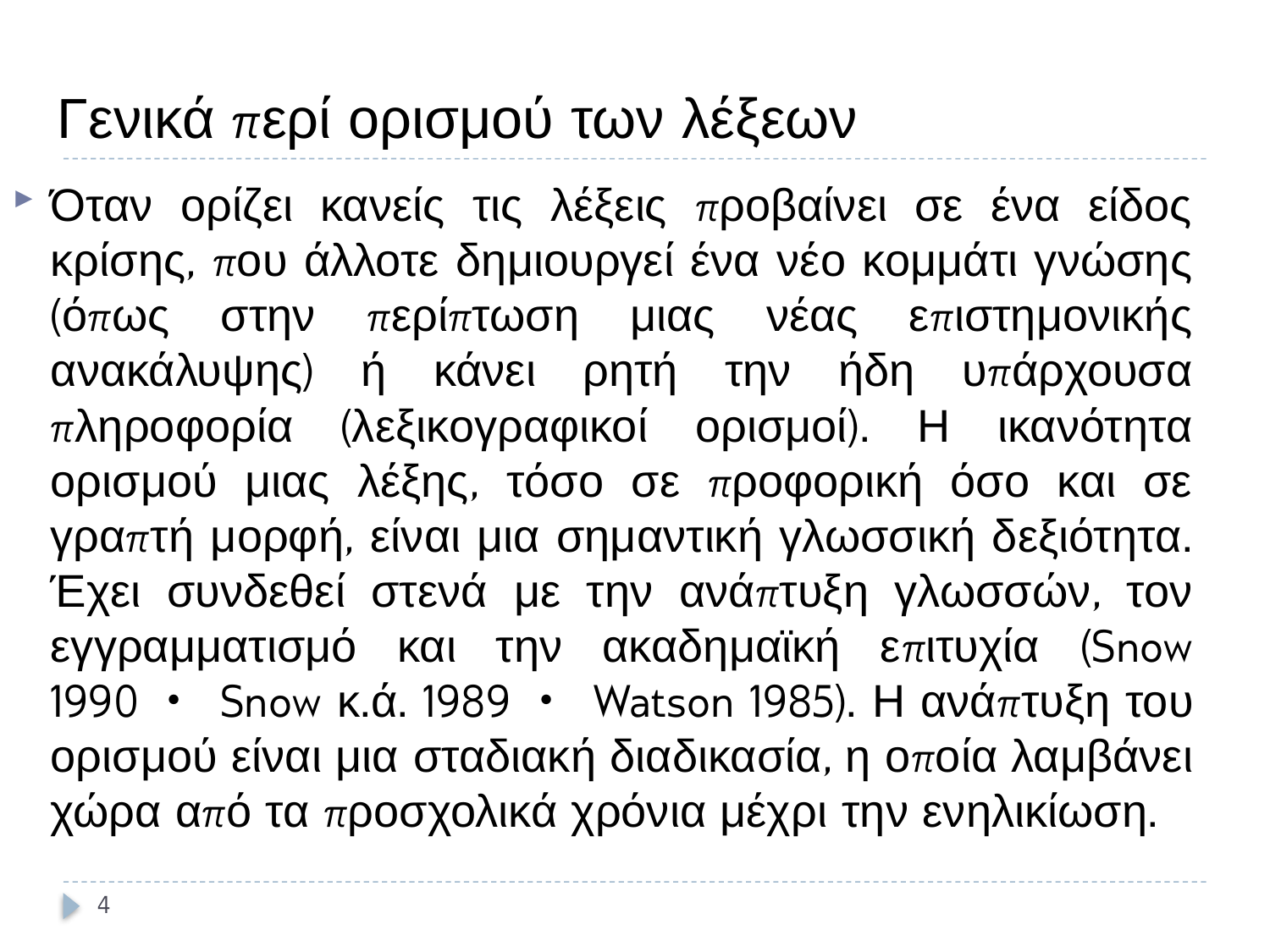

Γενικά περί ορισμού των λέξεων
Όταν ορίζει κανείς τις λέξεις προβαίνει σε ένα είδος κρίσης, που άλλοτε δημιουργεί ένα νέο κομμάτι γνώσης (όπως στην περίπτωση μιας νέας επιστημονικής ανακάλυψης) ή κάνει ρητή την ήδη υπάρχουσα πληροφορία (λεξικογραφικοί ορισμοί). Η ικανότητα ορισμού μιας λέξης, τόσο σε προφορική όσο και σε γραπτή μορφή, είναι μια σημαντική γλωσσική δεξιότητα. Έχει συνδεθεί στενά με την ανάπτυξη γλωσσών, τον εγγραμματισμό και την ακαδημαϊκή επιτυχία (Snow 1990・ Snow κ.ά. 1989・ Watson 1985). Η ανάπτυξη του ορισμού είναι μια σταδιακή διαδικασία, η οποία λαμβάνει χώρα από τα προσχολικά χρόνια μέχρι την ενηλικίωση.
4